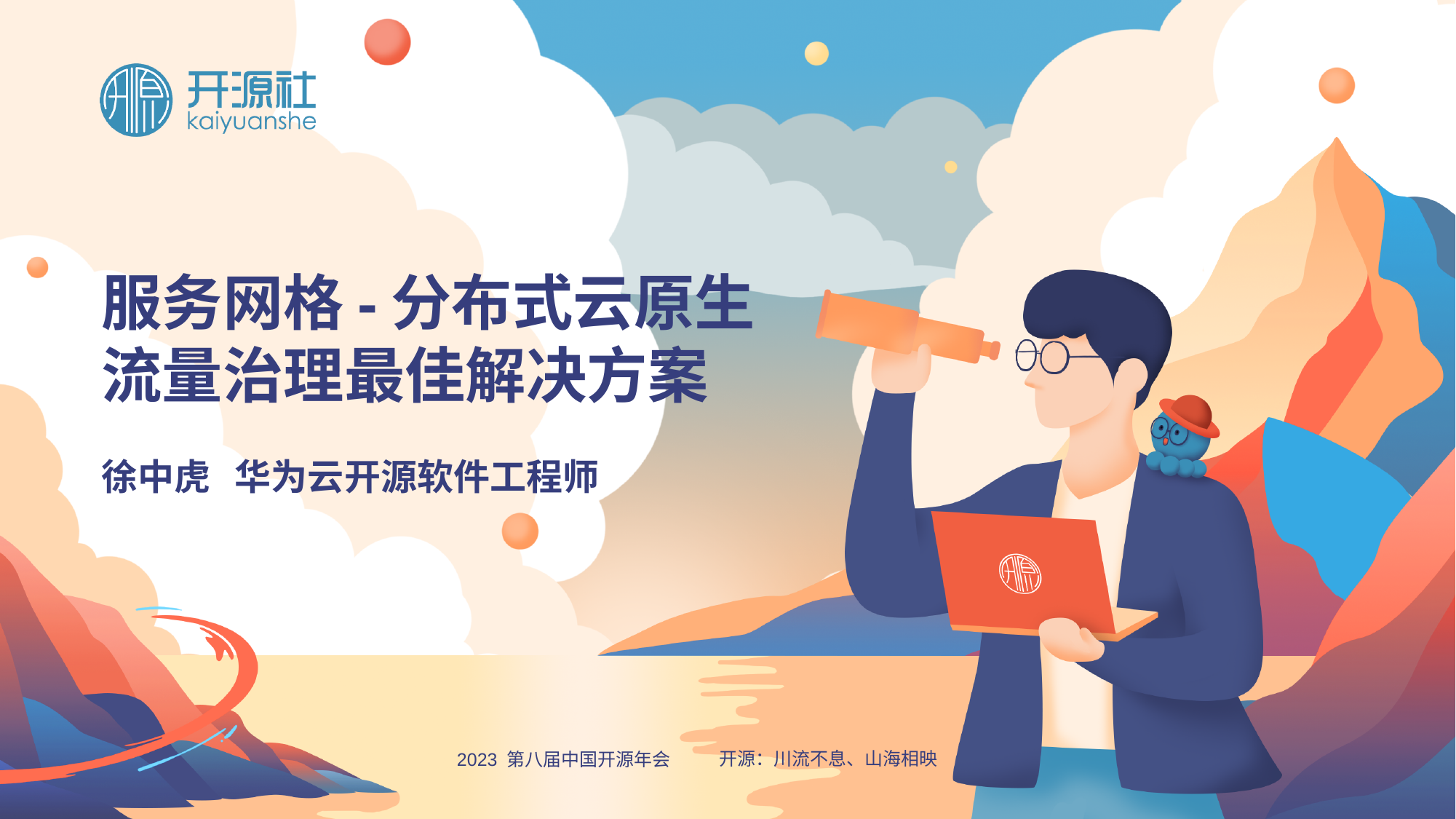

# 服务网格-分布式云原生流量治理最佳解决方案
徐中虎   华为云开源软件工程师